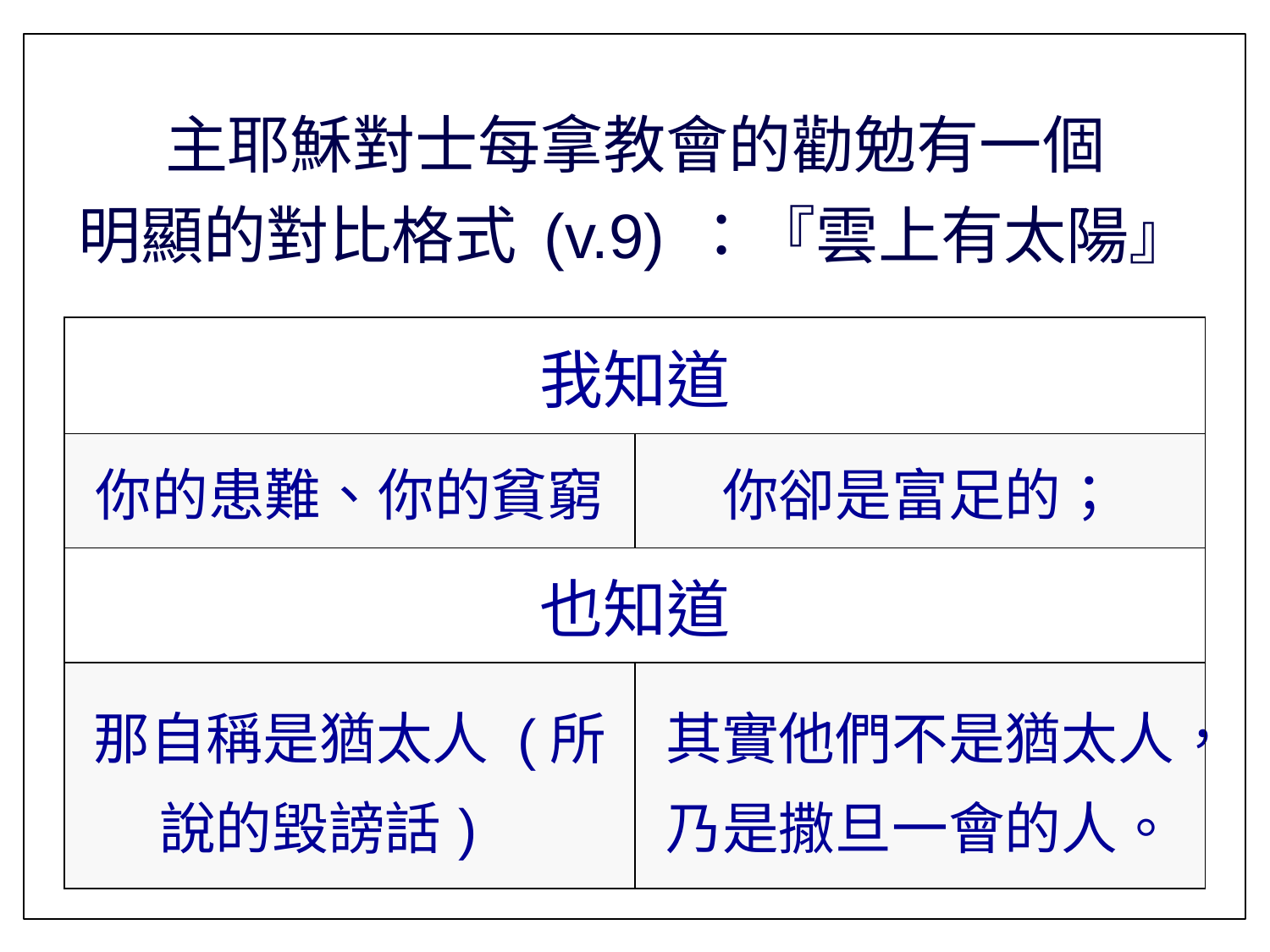

主耶穌對士每拿教會的勸勉有一個
明顯的對比格式 (v.9) ：『雲上有太陽』
| 我知道 |  |
| --- | --- |
| 你的患難、你的貧窮 | 你卻是富足的； |
| 也知道 |  |
| 那自稱是猶太人 (所說的毀謗話) | 其實他們不是猶太人，乃是撒旦一會的人。 |